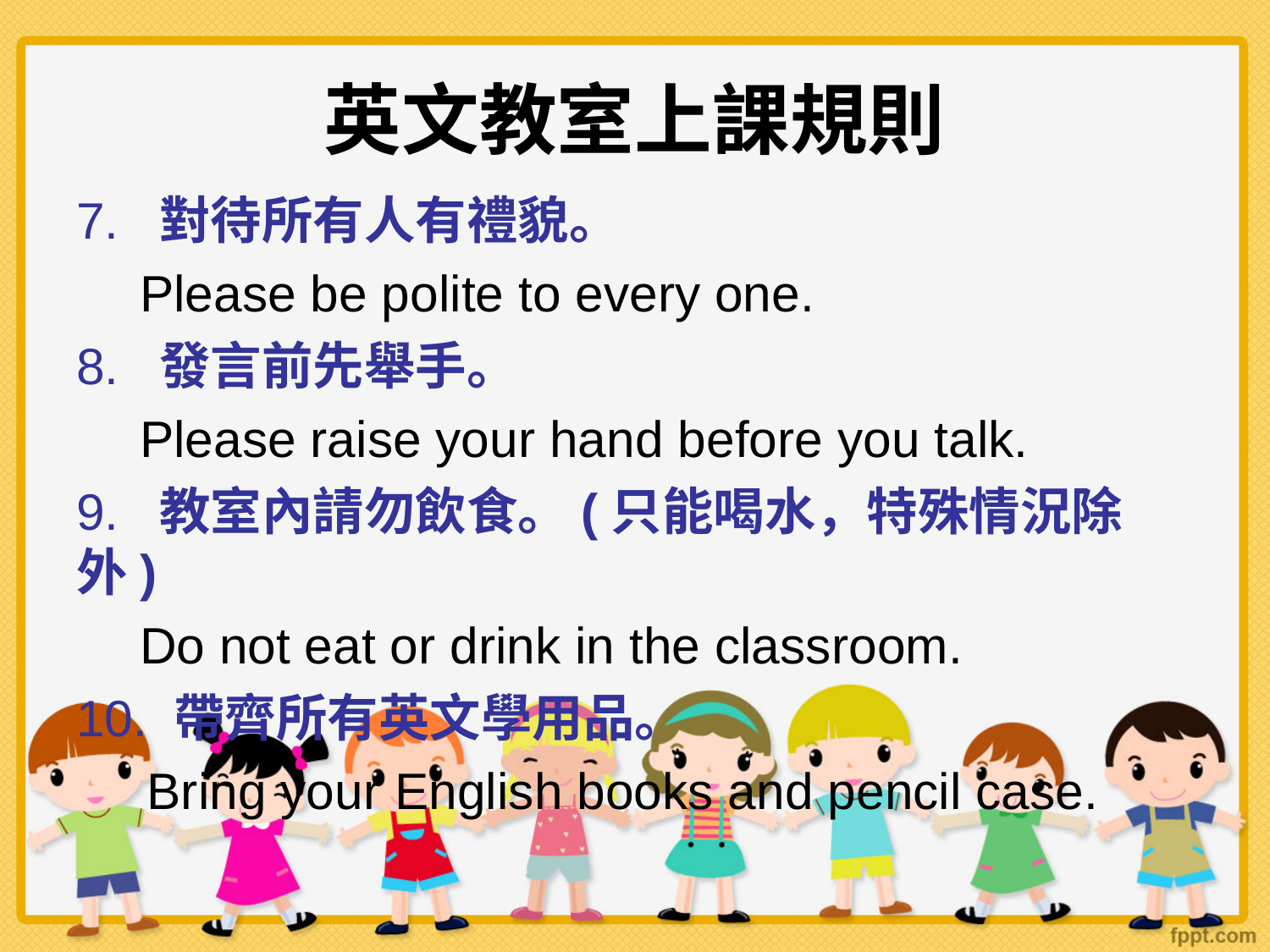

# 英文教室上課規則
7.  對待所有人有禮貌。
Please be polite to every one.
8.  發言前先舉手。
Please raise your hand before you talk.
9.  教室內請勿飲食。(只能喝水，特殊情況除外)
Do not eat or drink in the classroom.
10. 帶齊所有英文學用品。
     Bring your English books and pencil case.